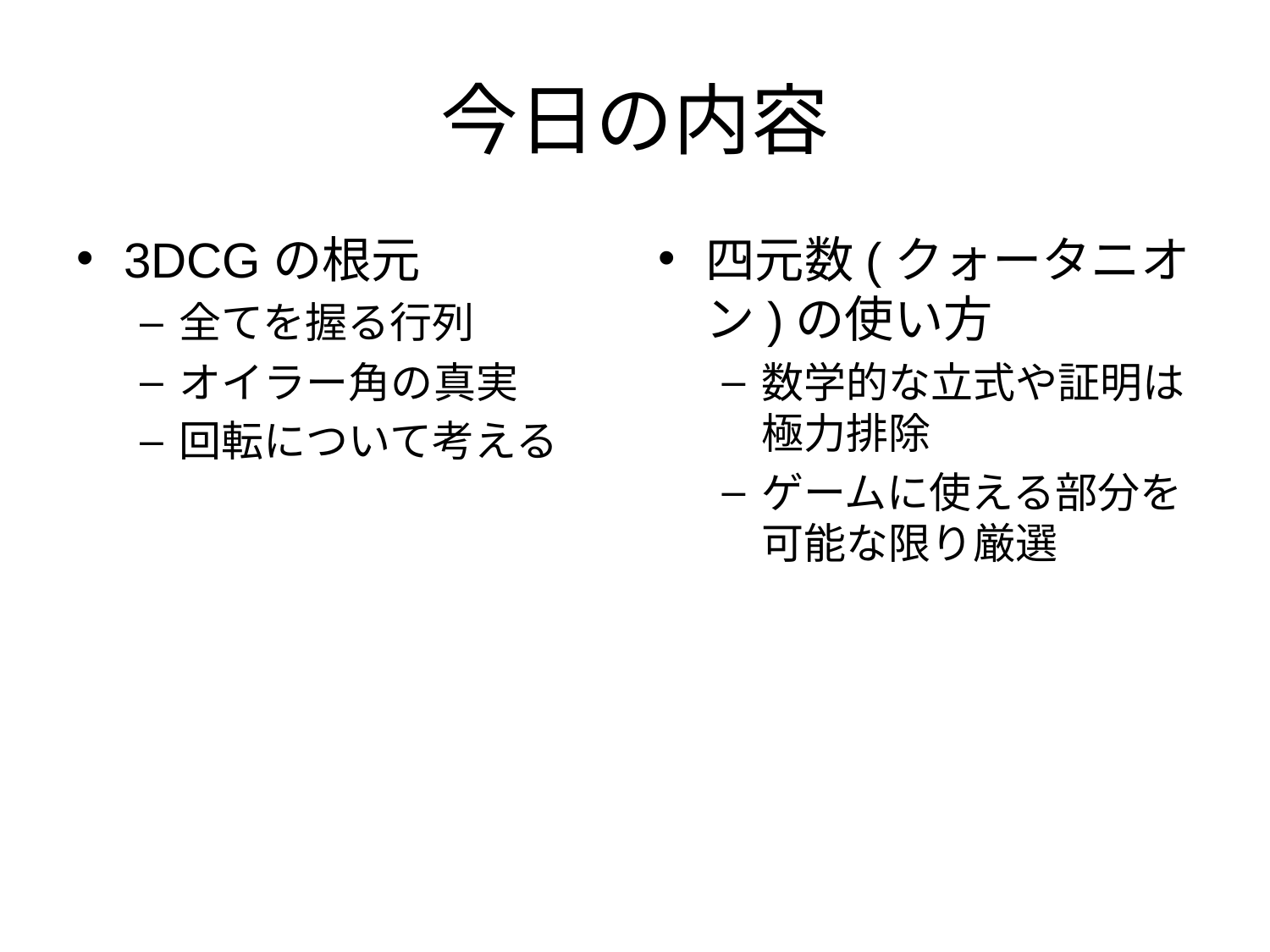

# 今日の内容
3DCGの根元
全てを握る行列
オイラー角の真実
回転について考える

四元数(クォータニオン)の使い方
数学的な立式や証明は極力排除
ゲームに使える部分を可能な限り厳選